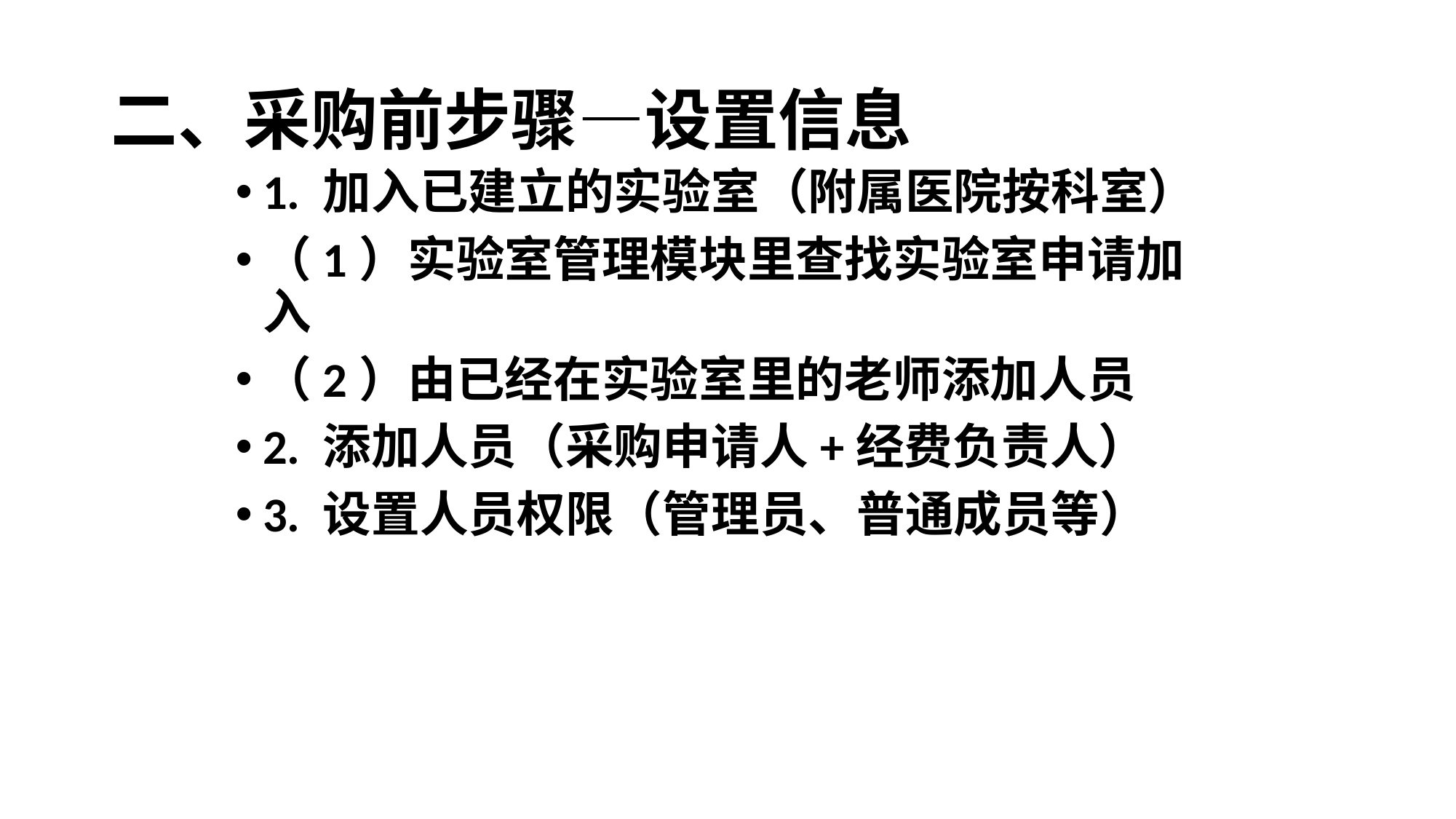

# 二、采购前步骤—设置信息
1. 加入已建立的实验室（附属医院按科室）
（1）实验室管理模块里查找实验室申请加入
（2）由已经在实验室里的老师添加人员
2. 添加人员（采购申请人+经费负责人）
3. 设置人员权限（管理员、普通成员等）